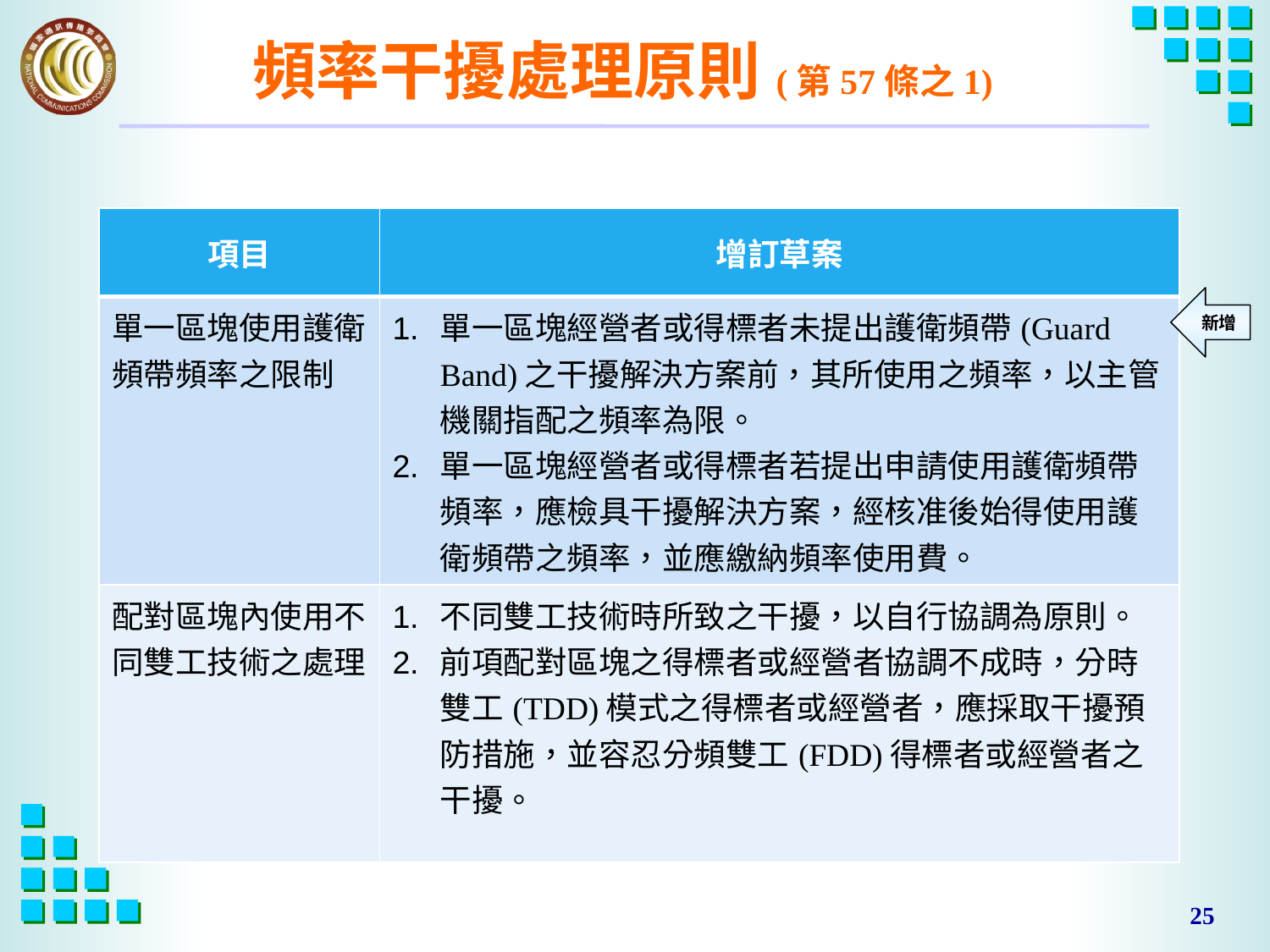

# 頻率干擾處理原則(第57條之1)
| 項目 | 增訂草案 |
| --- | --- |
| 單一區塊使用護衛頻帶頻率之限制 | 單一區塊經營者或得標者未提出護衛頻帶(Guard Band)之干擾解決方案前，其所使用之頻率，以主管機關指配之頻率為限。 單一區塊經營者或得標者若提出申請使用護衛頻帶頻率，應檢具干擾解決方案，經核准後始得使用護衛頻帶之頻率，並應繳納頻率使用費。 |
| 配對區塊內使用不同雙工技術之處理 | 不同雙工技術時所致之干擾，以自行協調為原則。 前項配對區塊之得標者或經營者協調不成時，分時雙工(TDD)模式之得標者或經營者，應採取干擾預防措施，並容忍分頻雙工(FDD)得標者或經營者之干擾。 |
新增